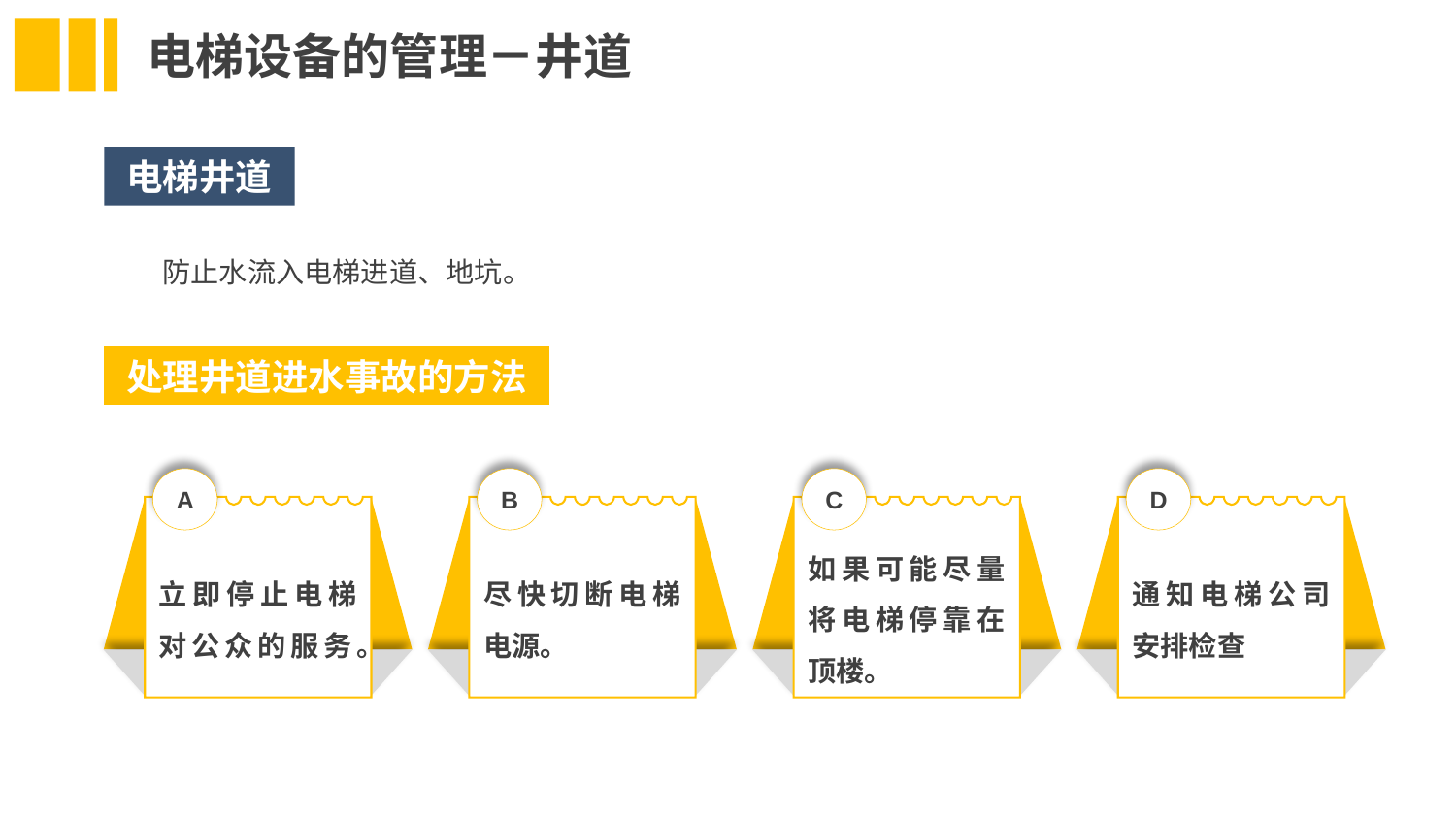

电梯设备的管理－井道
电梯井道
防止水流入电梯进道、地坑。
处理井道进水事故的方法
A
B
C
D

立即停止电梯对公众的服务。

尽快切断电梯电源。

如果可能尽量将电梯停靠在顶楼。

通知电梯公司安排检查